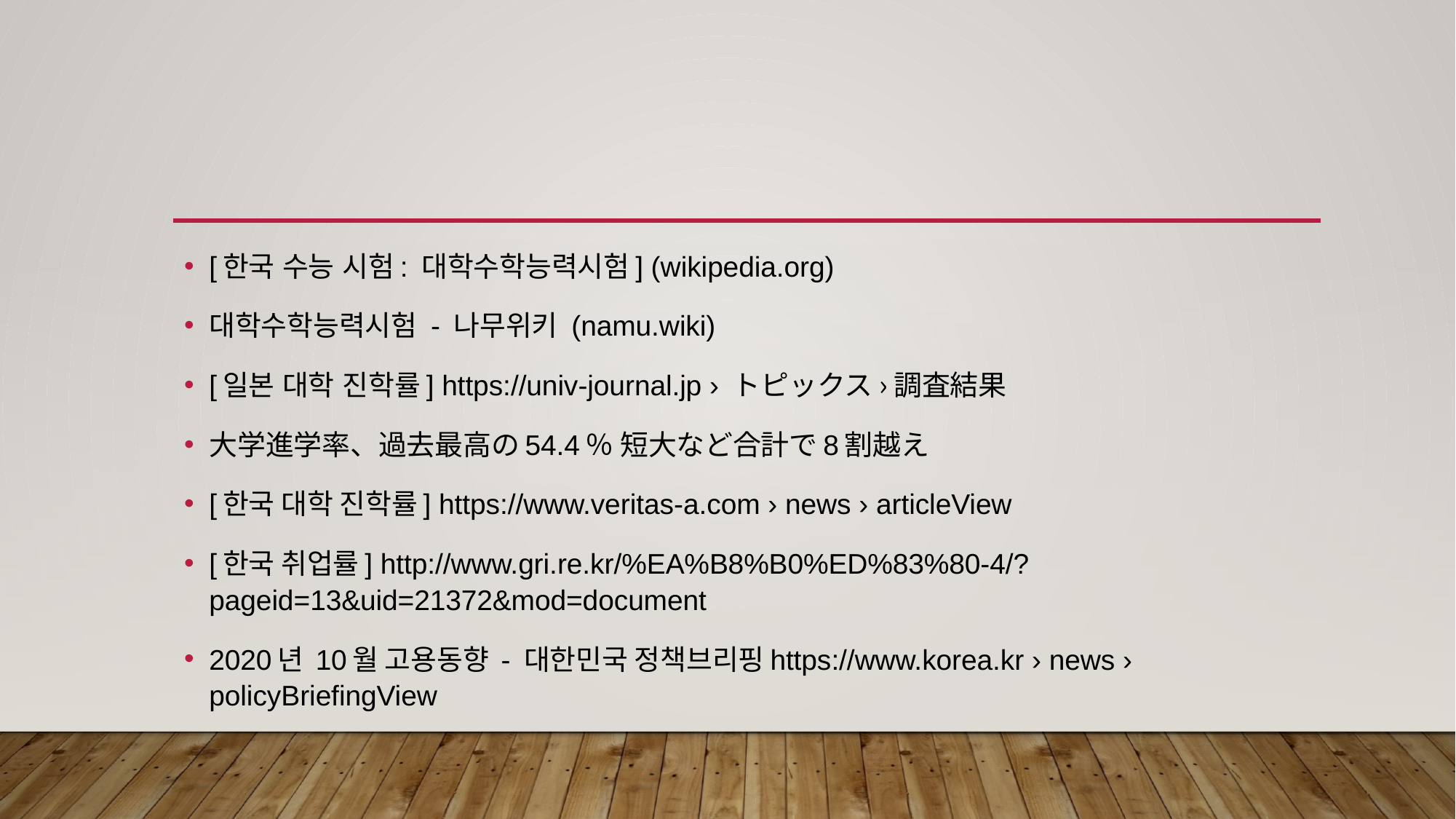

[한국 수능 시험: 대학수학능력시험] (wikipedia.org)
대학수학능력시험 - 나무위키 (namu.wiki)
[일본 대학 진학률] https://univ-journal.jp › トピックス › 調査結果
大学進学率、過去最高の54.4％ 短大など合計で8割越え
[한국 대학 진학률] https://www.veritas-a.com › news › articleView
[한국 취업률] http://www.gri.re.kr/%EA%B8%B0%ED%83%80-4/?pageid=13&uid=21372&mod=document
2020년 10월 고용동향 - 대한민국 정책브리핑https://www.korea.kr › news › policyBriefingView